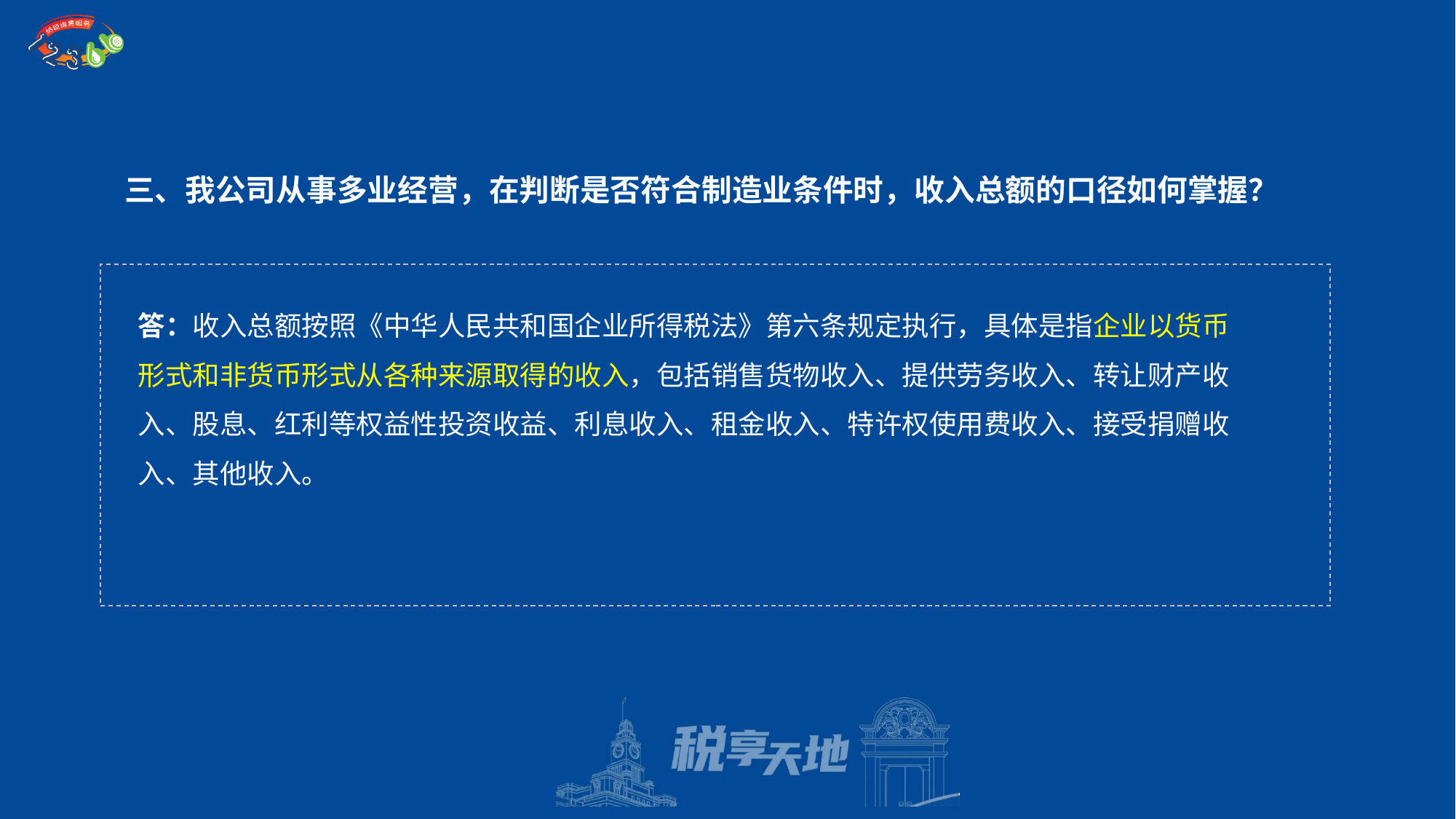

三、我公司从事多业经营，在判断是否符合制造业条件时，收入总额的口径如何掌握？

答：收入总额按照《中华人民共和国企业所得税法》第六条规定执行，具体是指企业以货币形式和非货币形式从各种来源取得的收入，包括销售货物收入、提供劳务收入、转让财产收入、股息、红利等权益性投资收益、利息收入、租金收入、特许权使用费收入、接受捐赠收入、其他收入。